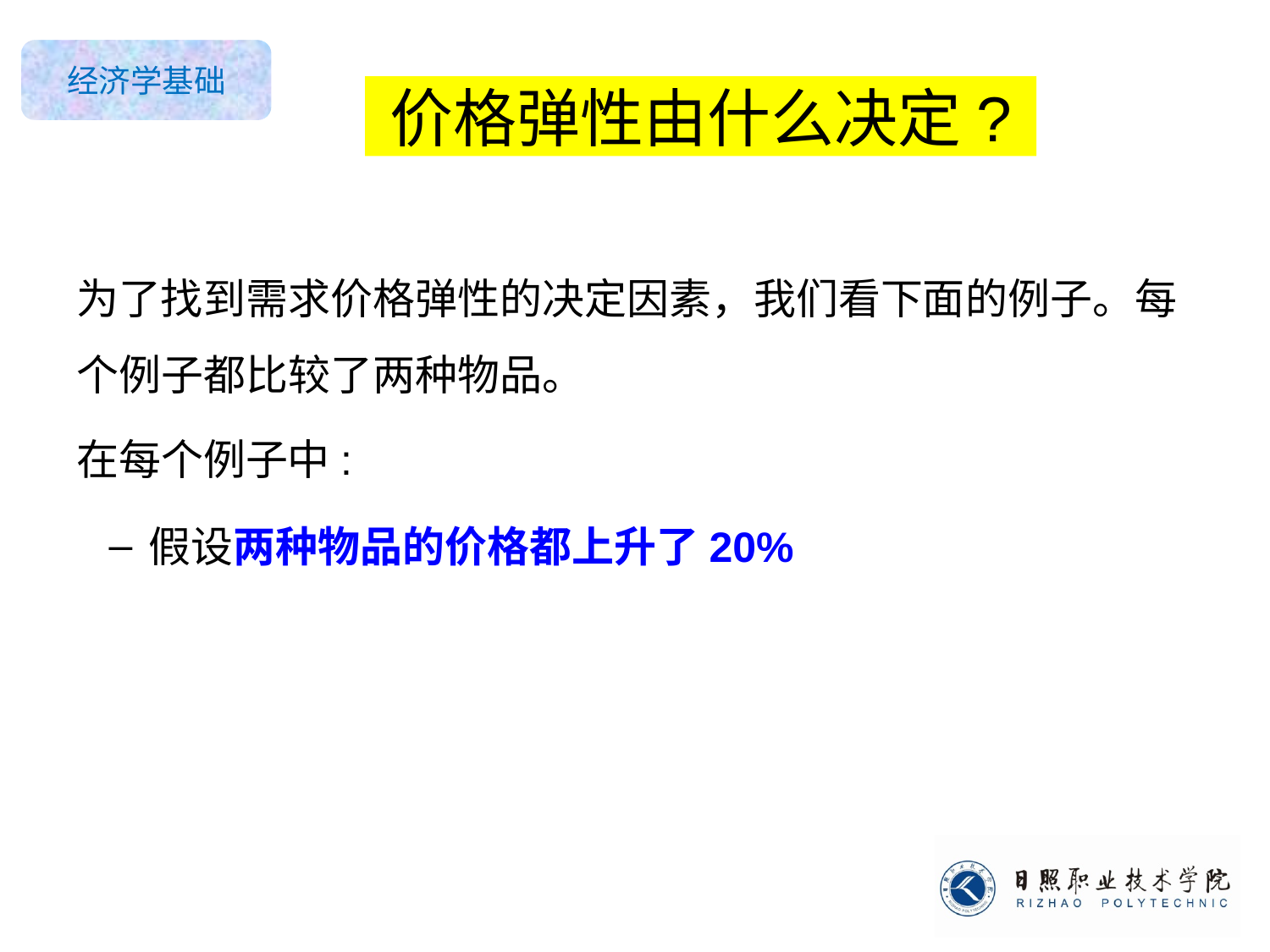

0
价格弹性由什么决定?
为了找到需求价格弹性的决定因素，我们看下面的例子。每个例子都比较了两种物品。
在每个例子中:
假设两种物品的价格都上升了20%